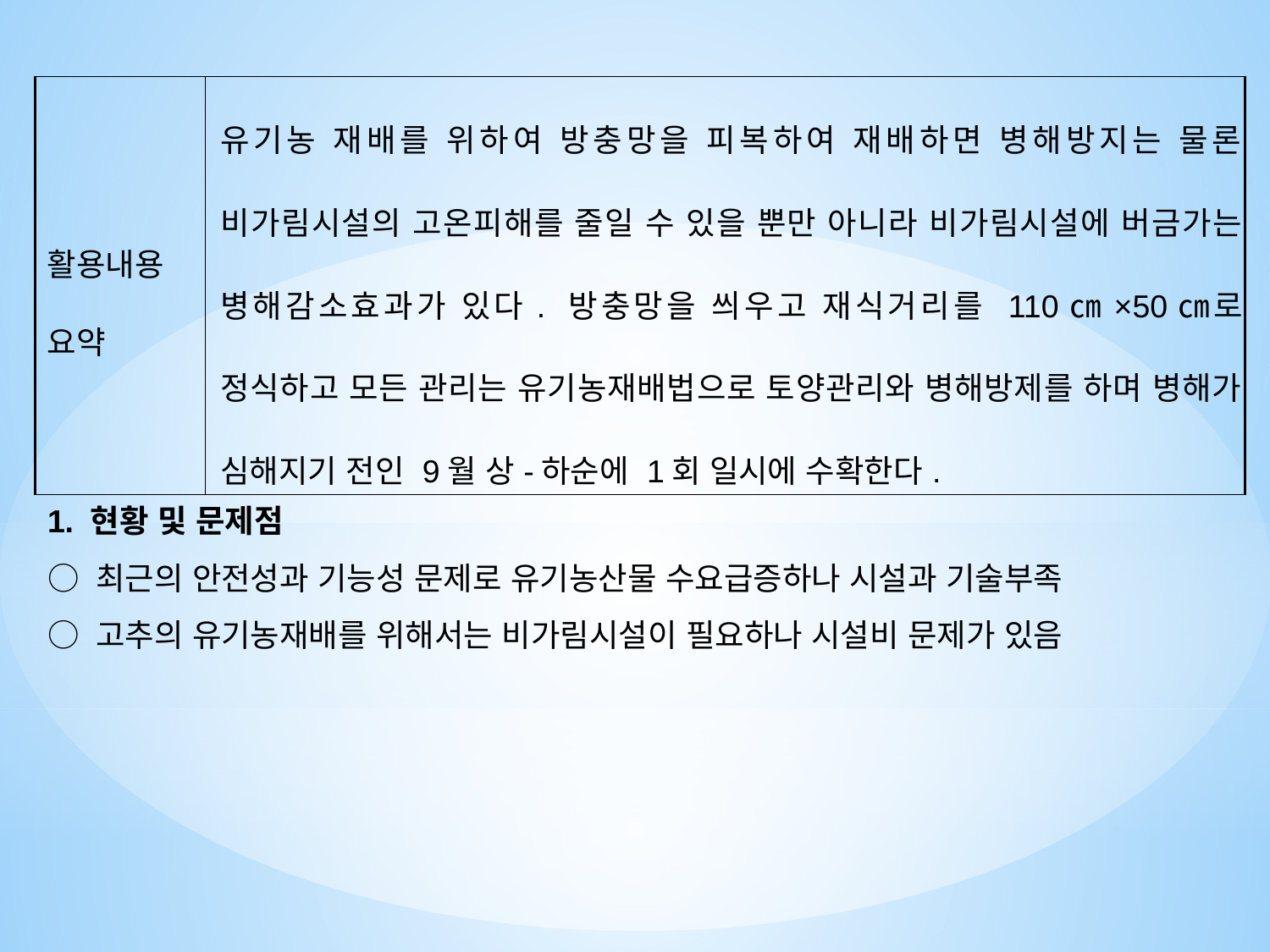

| 활용내용 요약 | 유기농 재배를 위하여 방충망을 피복하여 재배하면 병해방지는 물론 비가림시설의 고온피해를 줄일 수 있을 뿐만 아니라 비가림시설에 버금가는 병해감소효과가 있다. 방충망을 씌우고 재식거리를 110㎝×50㎝로 정식하고 모든 관리는 유기농재배법으로 토양관리와 병해방제를 하며 병해가 심해지기 전인 9월 상-하순에 1회 일시에 수확한다. |
| --- | --- |
1. 현황 및 문제점
○ 최근의 안전성과 기능성 문제로 유기농산물 수요급증하나 시설과 기술부족
○ 고추의 유기농재배를 위해서는 비가림시설이 필요하나 시설비 문제가 있음